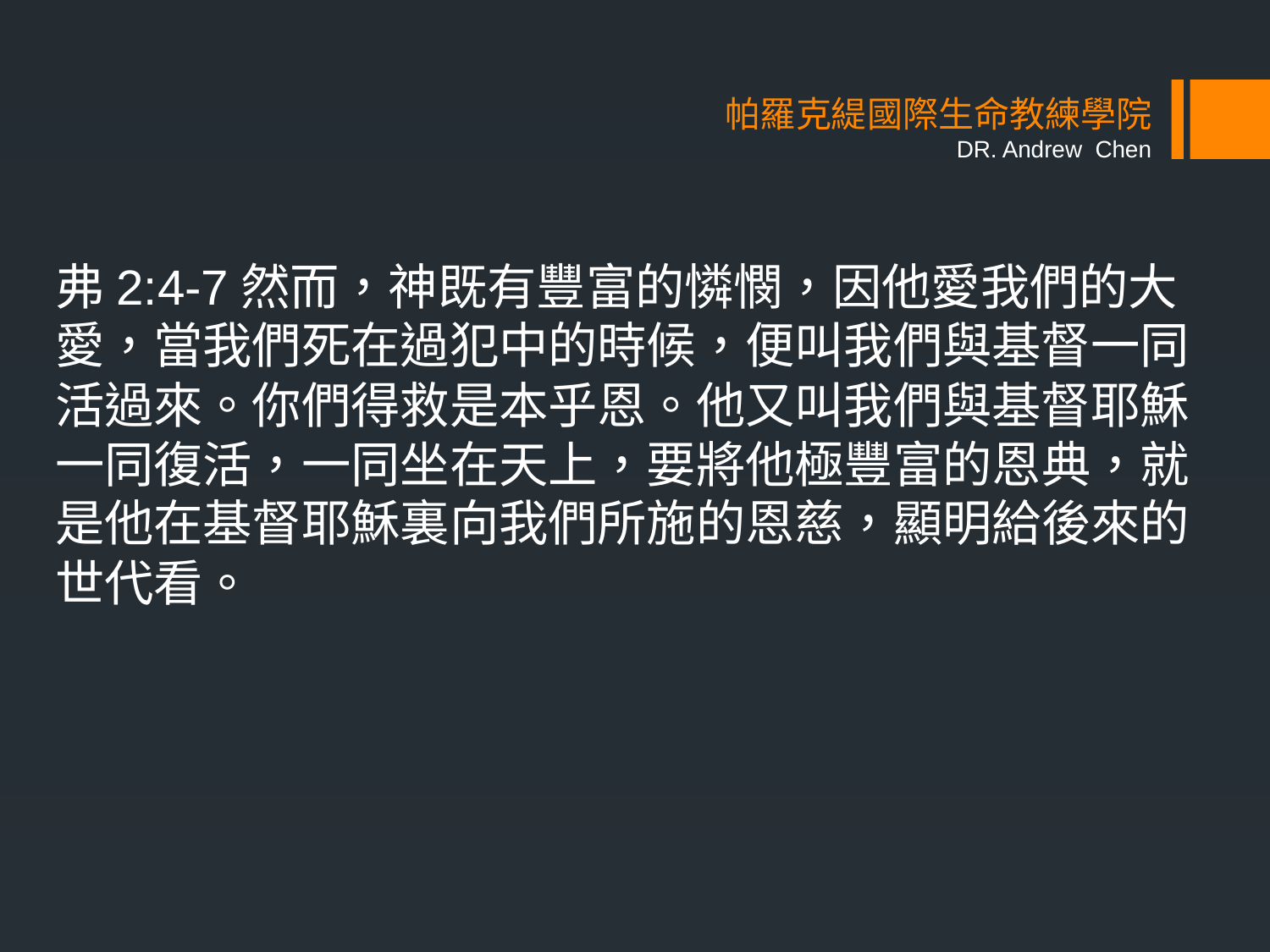

# 帕羅克緹國際生命教練學院 DR. Andrew  Chen

弗2:4-7然而，神既有豐富的憐憫，因他愛我們的大愛，當我們死在過犯中的時候，便叫我們與基督一同活過來。你們得救是本乎恩。他又叫我們與基督耶穌一同復活，一同坐在天上，要將他極豐富的恩典，就是他在基督耶穌裏向我們所施的恩慈，顯明給後來的世代看。